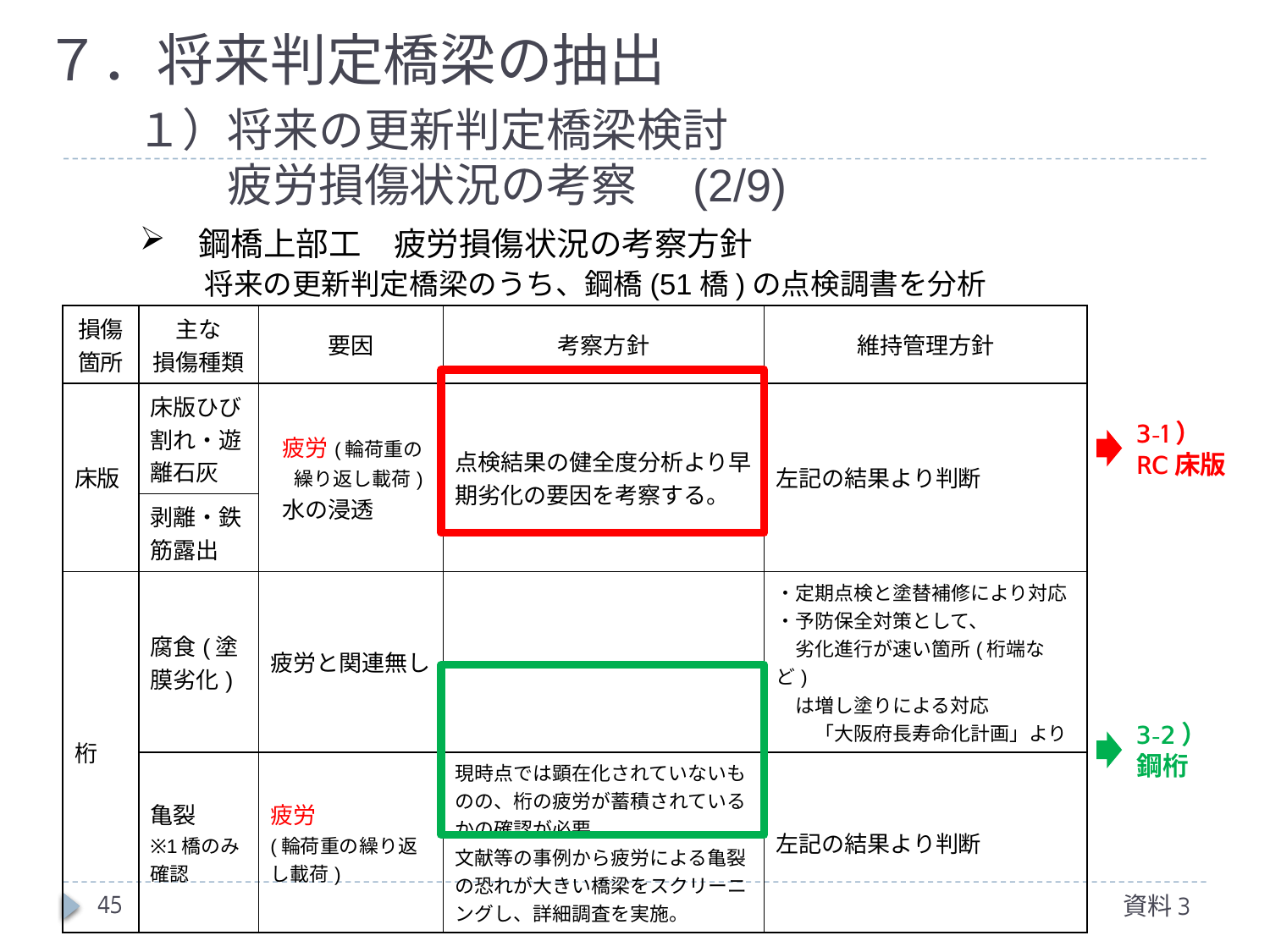

７．将来判定橋梁の抽出
　１）将来の更新判定橋梁検討
　　　疲労損傷状況の考察　(2/9)
鋼橋上部工　疲労損傷状況の考察方針
　　将来の更新判定橋梁のうち、鋼橋(51橋)の点検調書を分析
| 損傷箇所 | 主な 損傷種類 | 要因 | 考察方針 | 維持管理方針 |
| --- | --- | --- | --- | --- |
| 床版 | 床版ひび割れ・遊離石灰 | 疲労(輪荷重の 　 繰り返し載荷) 水の浸透 | 点検結果の健全度分析より早期劣化の要因を考察する。 | 左記の結果より判断 |
|  | 剥離・鉄筋露出 |  |  |  |
| 桁 | 腐食(塗膜劣化) | 疲労と関連無し |  | ・定期点検と塗替補修により対応 ・予防保全対策として、 　劣化進行が速い箇所(桁端など) 　は増し塗りによる対応 　　「大阪府長寿命化計画」より |
|  | 亀裂 ※1橋のみ確認 | 疲労 (輪荷重の繰り返し載荷) | 現時点では顕在化されていないものの、桁の疲労が蓄積されているかの確認が必要。 文献等の事例から疲労による亀裂の恐れが大きい橋梁をスクリーニングし、詳細調査を実施。 | 左記の結果より判断 |

3-1）
RC床版

3-2）
鋼桁

45
資料3